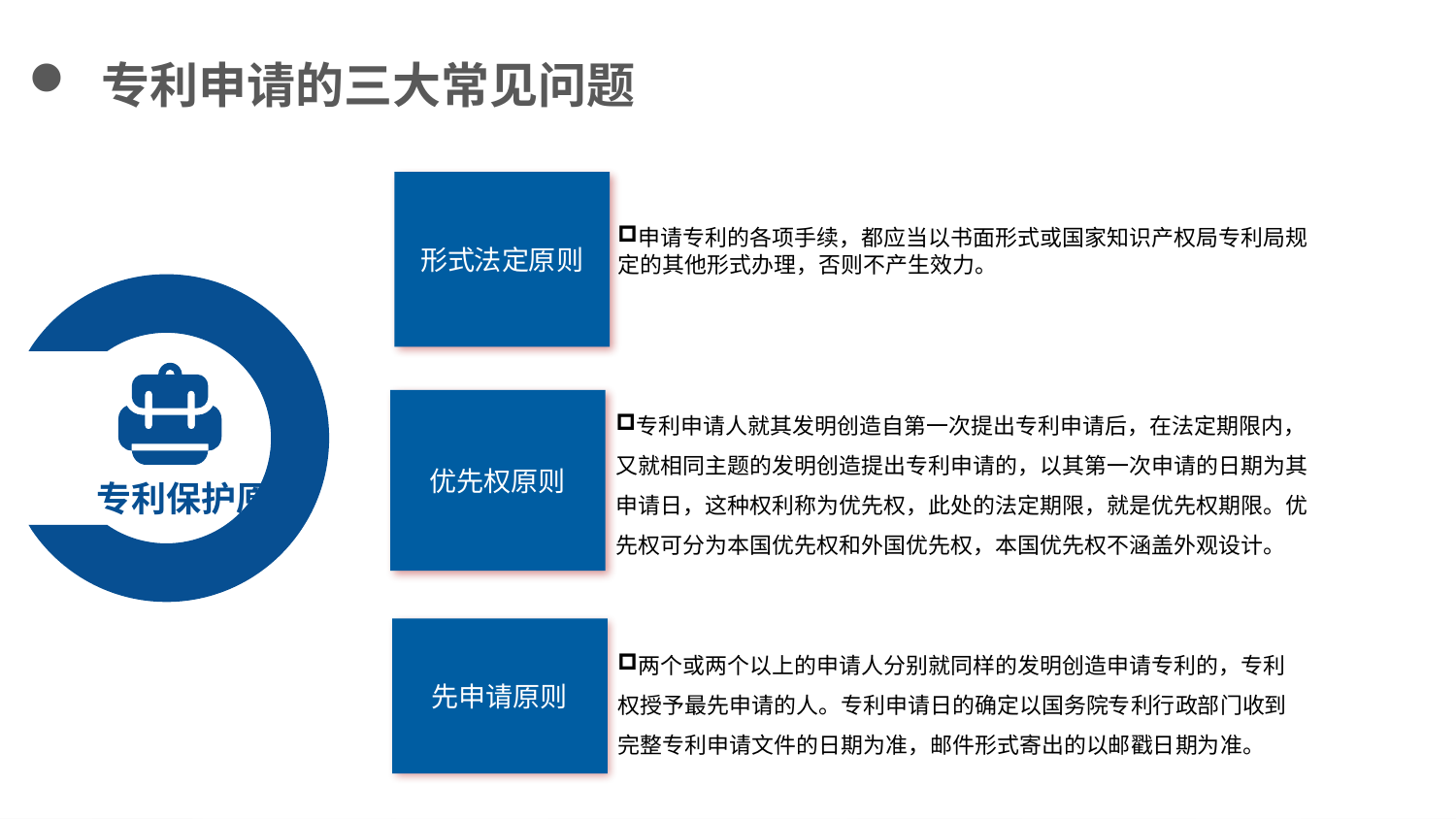

专利申请的三大常见问题
形式法定原则
申请专利的各项手续，都应当以书面形式或国家知识产权局专利局规定的其他形式办理，否则不产生效力。

专利保护原则
优先权原则
专利申请人就其发明创造自第一次提出专利申请后，在法定期限内，又就相同主题的发明创造提出专利申请的，以其第一次申请的日期为其申请日，这种权利称为优先权，此处的法定期限，就是优先权期限。优先权可分为本国优先权和外国优先权，本国优先权不涵盖外观设计。
先申请原则
两个或两个以上的申请人分别就同样的发明创造申请专利的，专利权授予最先申请的人。专利申请日的确定以国务院专利行政部门收到完整专利申请文件的日期为准，邮件形式寄出的以邮戳日期为准。